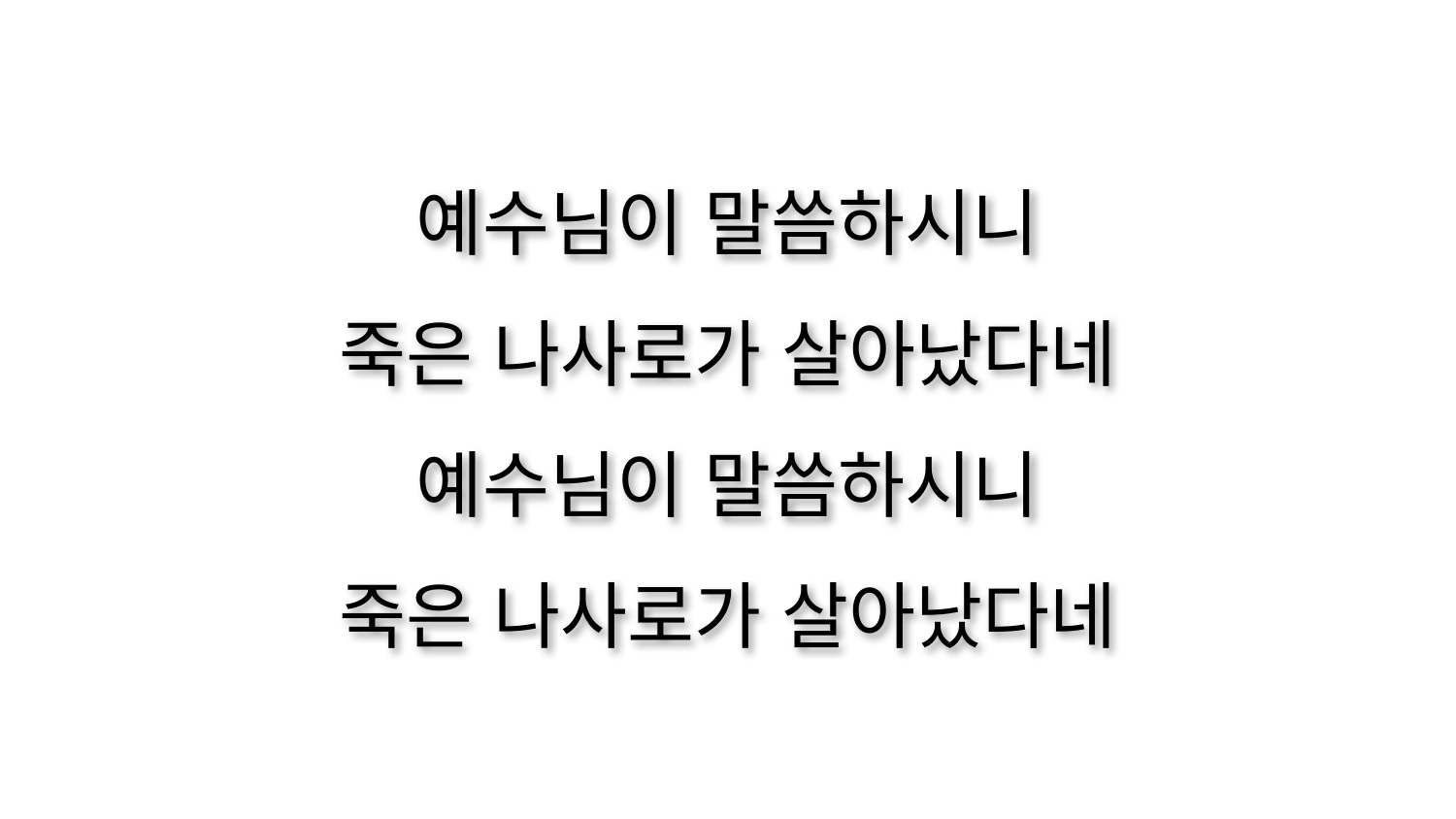

예수님이 말씀하시니
죽은 나사로가 살아났다네
예수님이 말씀하시니
죽은 나사로가 살아났다네